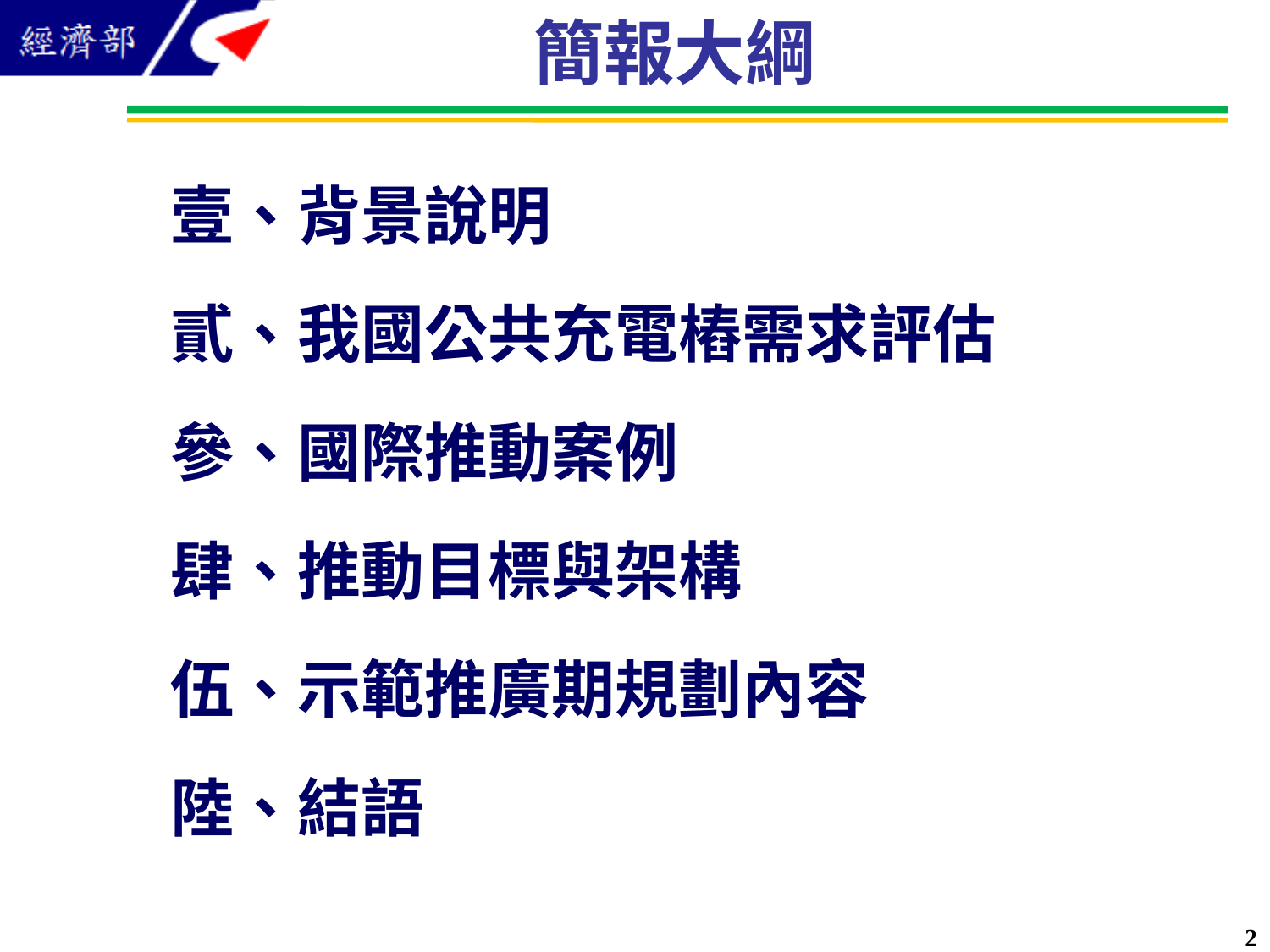

簡報大綱
壹、背景說明
貳、我國公共充電樁需求評估
參、國際推動案例
肆、推動目標與架構
伍、示範推廣期規劃內容
陸、結語
2